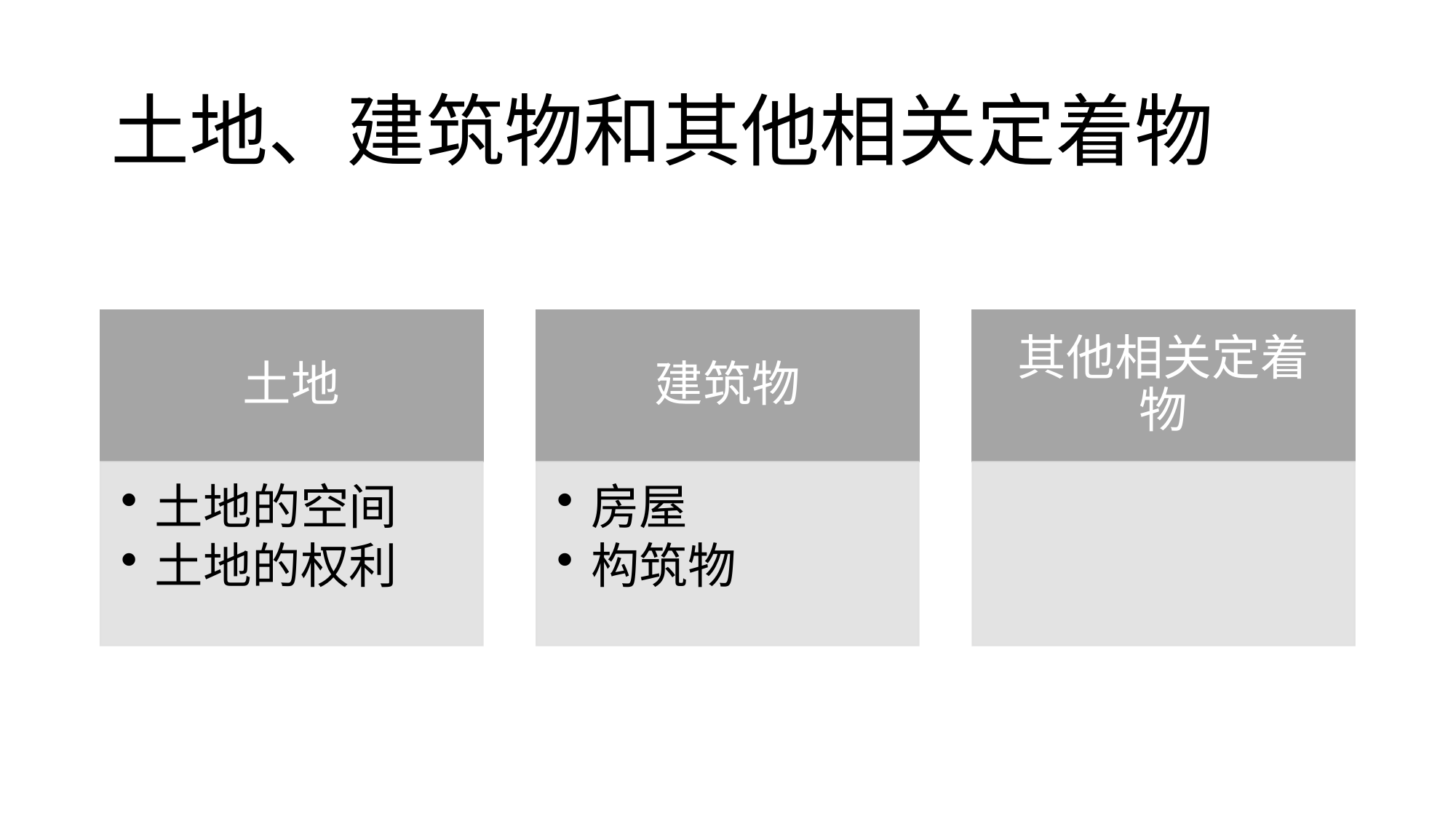

# 土地、建筑物和其他相关定着物
土地
土地的空间
土地的权利
建筑物
房屋
构筑物
其他相关定着物